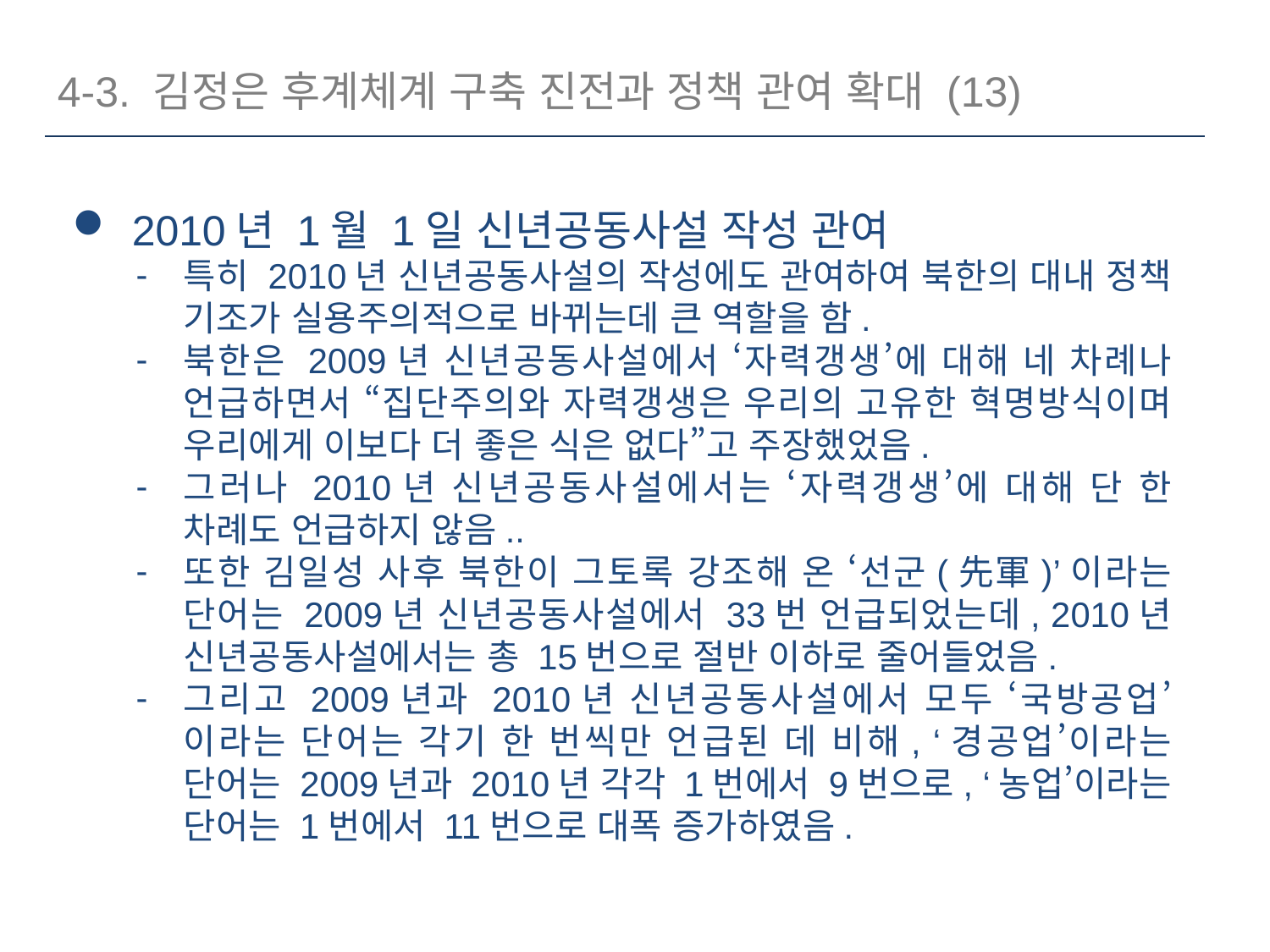

4-3. 김정은 후계체계 구축 진전과 정책 관여 확대 (13)
 2010년 1월 1일 신년공동사설 작성 관여
특히 2010년 신년공동사설의 작성에도 관여하여 북한의 대내 정책 기조가 실용주의적으로 바뀌는데 큰 역할을 함.
북한은 2009년 신년공동사설에서 ‘자력갱생’에 대해 네 차례나 언급하면서 “집단주의와 자력갱생은 우리의 고유한 혁명방식이며 우리에게 이보다 더 좋은 식은 없다”고 주장했었음.
그러나 2010년 신년공동사설에서는 ‘자력갱생’에 대해 단 한 차례도 언급하지 않음..
또한 김일성 사후 북한이 그토록 강조해 온 ‘선군(先軍)’이라는 단어는 2009년 신년공동사설에서 33번 언급되었는데, 2010년 신년공동사설에서는 총 15번으로 절반 이하로 줄어들었음.
그리고 2009년과 2010년 신년공동사설에서 모두 ‘국방공업’이라는 단어는 각기 한 번씩만 언급된 데 비해, ‘경공업’이라는 단어는 2009년과 2010년 각각 1번에서 9번으로, ‘농업’이라는 단어는 1번에서 11번으로 대폭 증가하였음.